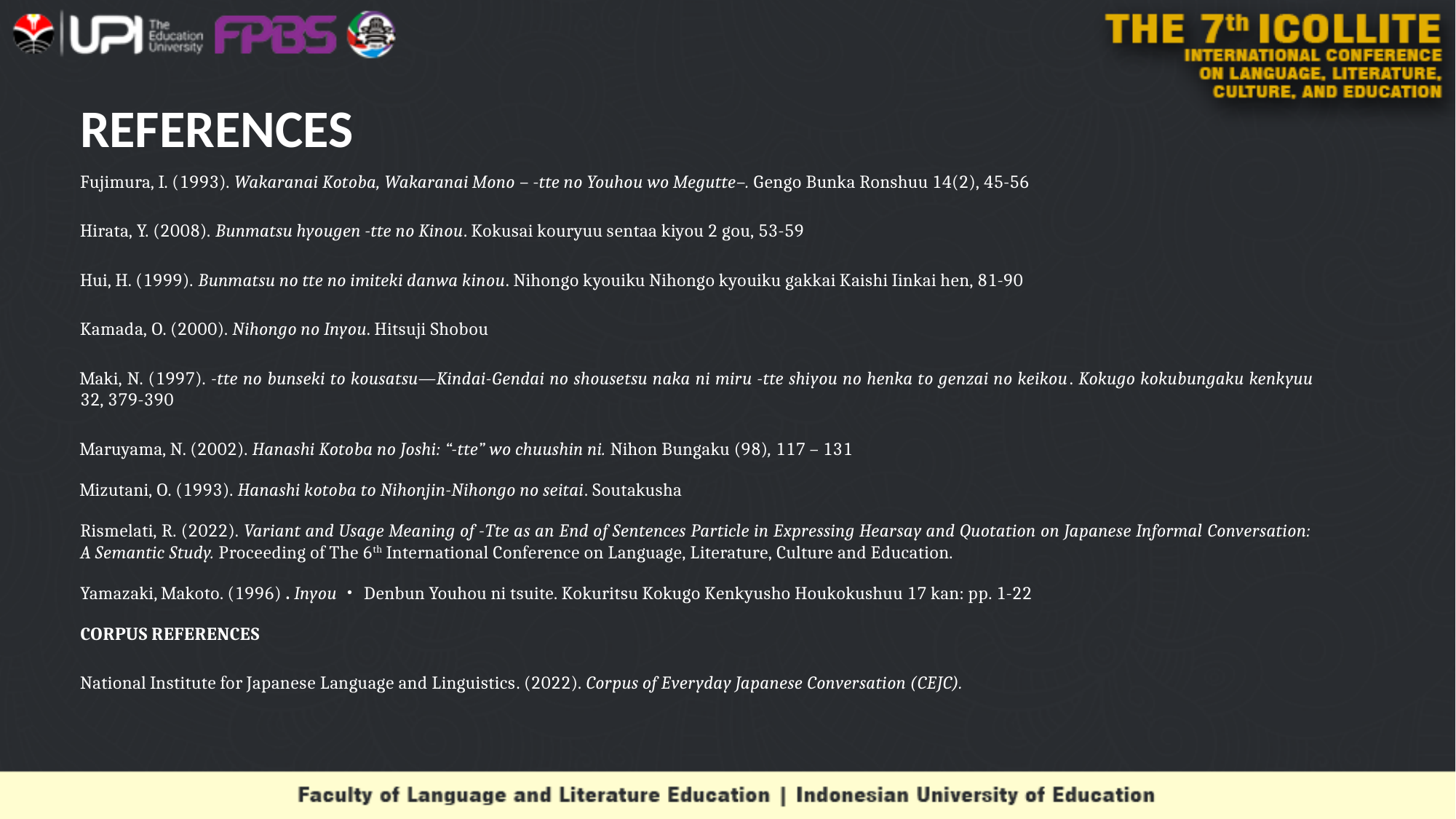

# REFERENCES
Fujimura, I. (1993). Wakaranai Kotoba, Wakaranai Mono – -tte no Youhou wo Megutte–. Gengo Bunka Ronshuu 14(2), 45-56
Hirata, Y. (2008). Bunmatsu hyougen -tte no Kinou. Kokusai kouryuu sentaa kiyou 2 gou, 53-59
Hui, H. (1999). Bunmatsu no tte no imiteki danwa kinou. Nihongo kyouiku Nihongo kyouiku gakkai Kaishi Iinkai hen, 81-90
Kamada, O. (2000). Nihongo no Inyou. Hitsuji Shobou
Maki, N. (1997). -tte no bunseki to kousatsu—Kindai-Gendai no shousetsu naka ni miru -tte shiyou no henka to genzai no keikou. Kokugo kokubungaku kenkyuu 32, 379-390
Maruyama, N. (2002). Hanashi Kotoba no Joshi: “-tte” wo chuushin ni. Nihon Bungaku (98), 117 – 131
Mizutani, O. (1993). Hanashi kotoba to Nihonjin-Nihongo no seitai. Soutakusha
Rismelati, R. (2022). Variant and Usage Meaning of -Tte as an End of Sentences Particle in Expressing Hearsay and Quotation on Japanese Informal Conversation: A Semantic Study. Proceeding of The 6th International Conference on Language, Literature, Culture and Education.
Yamazaki, Makoto. (1996) . Inyou・Denbun Youhou ni tsuite. Kokuritsu Kokugo Kenkyusho Houkokushuu 17 kan: pp. 1-22
CORPUS REFERENCES
National Institute for Japanese Language and Linguistics. (2022). Corpus of Everyday Japanese Conversation (CEJC).